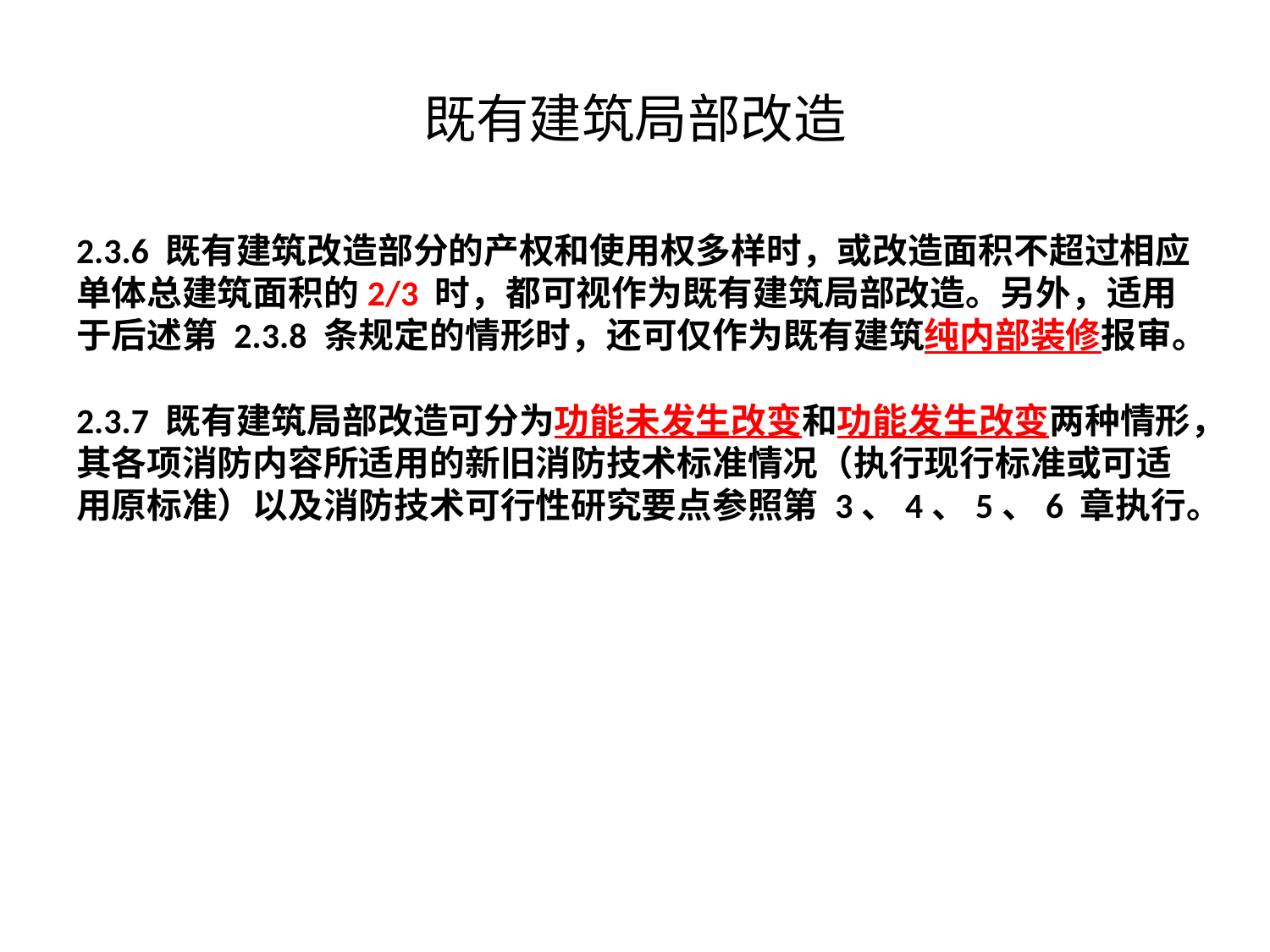

# 既有建筑局部改造
2.3.6 既有建筑改造部分的产权和使用权多样时，或改造面积不超过相应单体总建筑面积的2/3 时，都可视作为既有建筑局部改造。另外，适用于后述第 2.3.8 条规定的情形时，还可仅作为既有建筑纯内部装修报审。
2.3.7 既有建筑局部改造可分为功能未发生改变和功能发生改变两种情形，其各项消防内容所适用的新旧消防技术标准情况（执行现行标准或可适用原标准）以及消防技术可行性研究要点参照第 3、4、5、6 章执行。